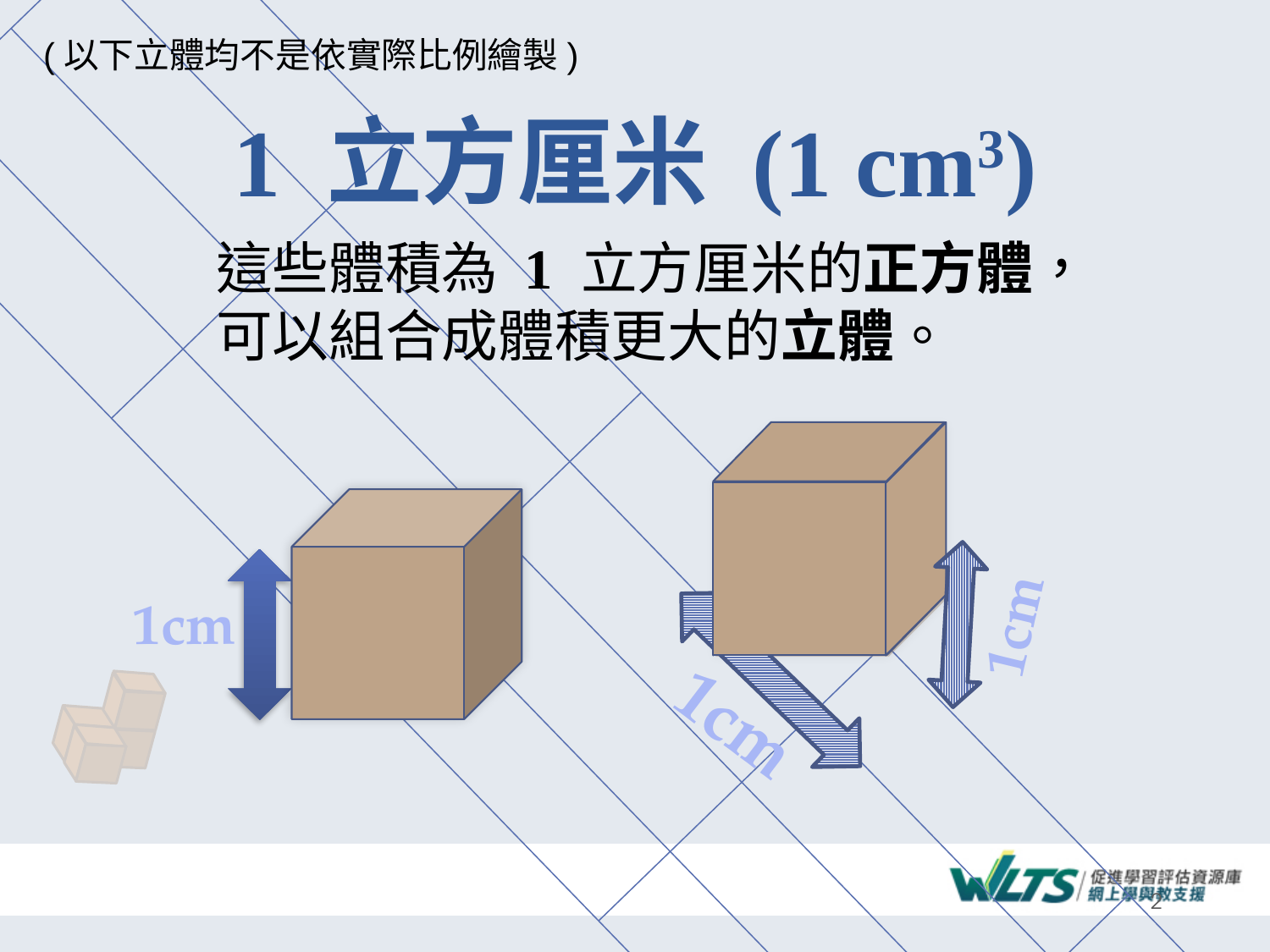

# 1 立方厘米 (1 cm3)
(以下立體均不是依實際比例繪製)
這些體積為 1 立方厘米的正方體，可以組合成體積更大的立體。

1cm

1cm

1cm
2